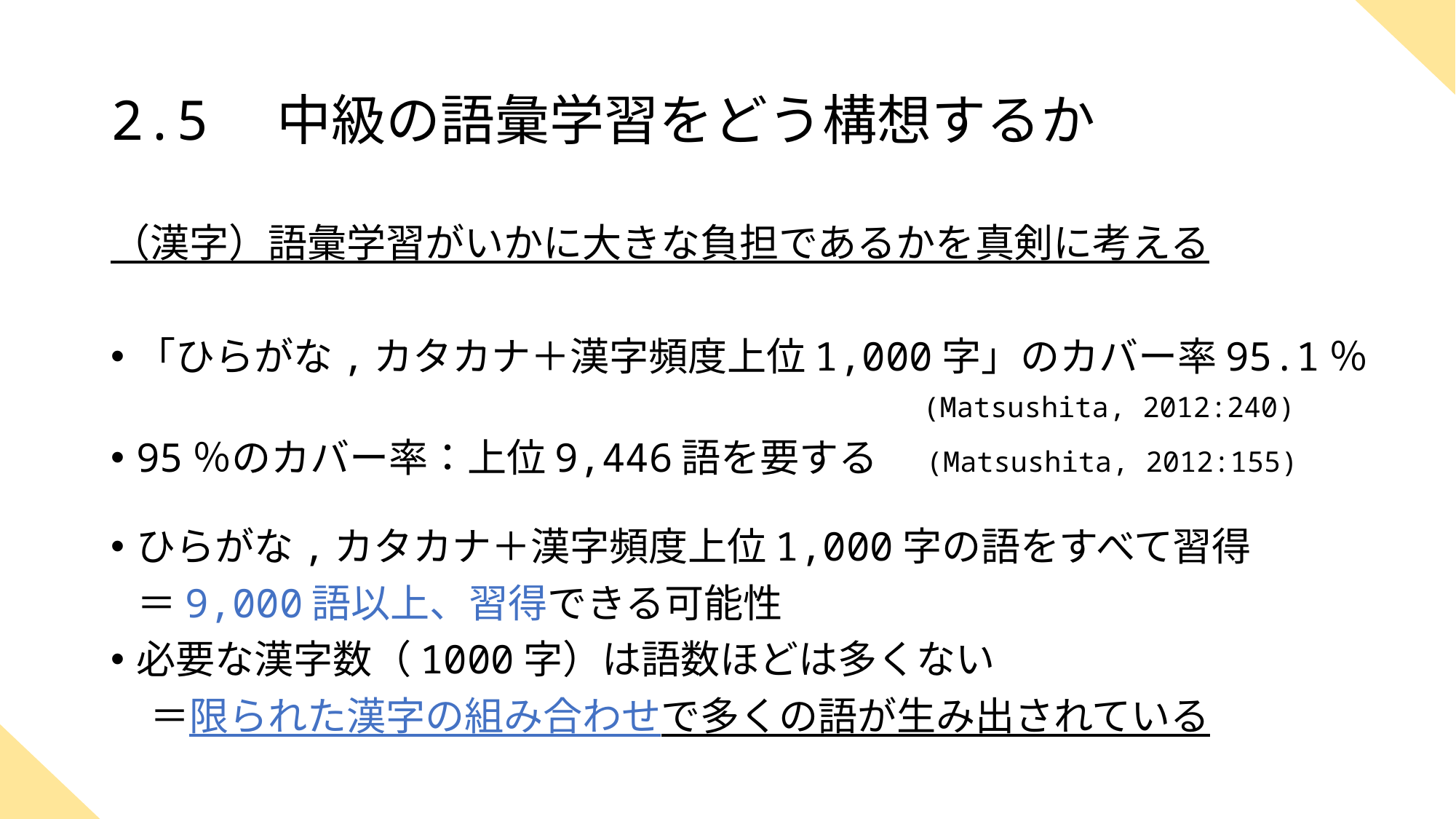

# 2.5　中級の語彙学習をどう構想するか
（漢字）語彙学習がいかに大きな負担であるかを真剣に考える

「ひらがな,カタカナ＋漢字頻度上位1,000字」のカバー率95.1％
　　　　　　　　　　　　　　　　　　　　　　　　　　	(Matsushita, 2012:240)
95％のカバー率：上位9,446語を要する　(Matsushita, 2012:155)

ひらがな,カタカナ＋漢字頻度上位1,000字の語をすべて習得
  ＝9,000語以上、習得できる可能性
必要な漢字数（1000字）は語数ほどは多くない
　＝限られた漢字の組み合わせで多くの語が生み出されている